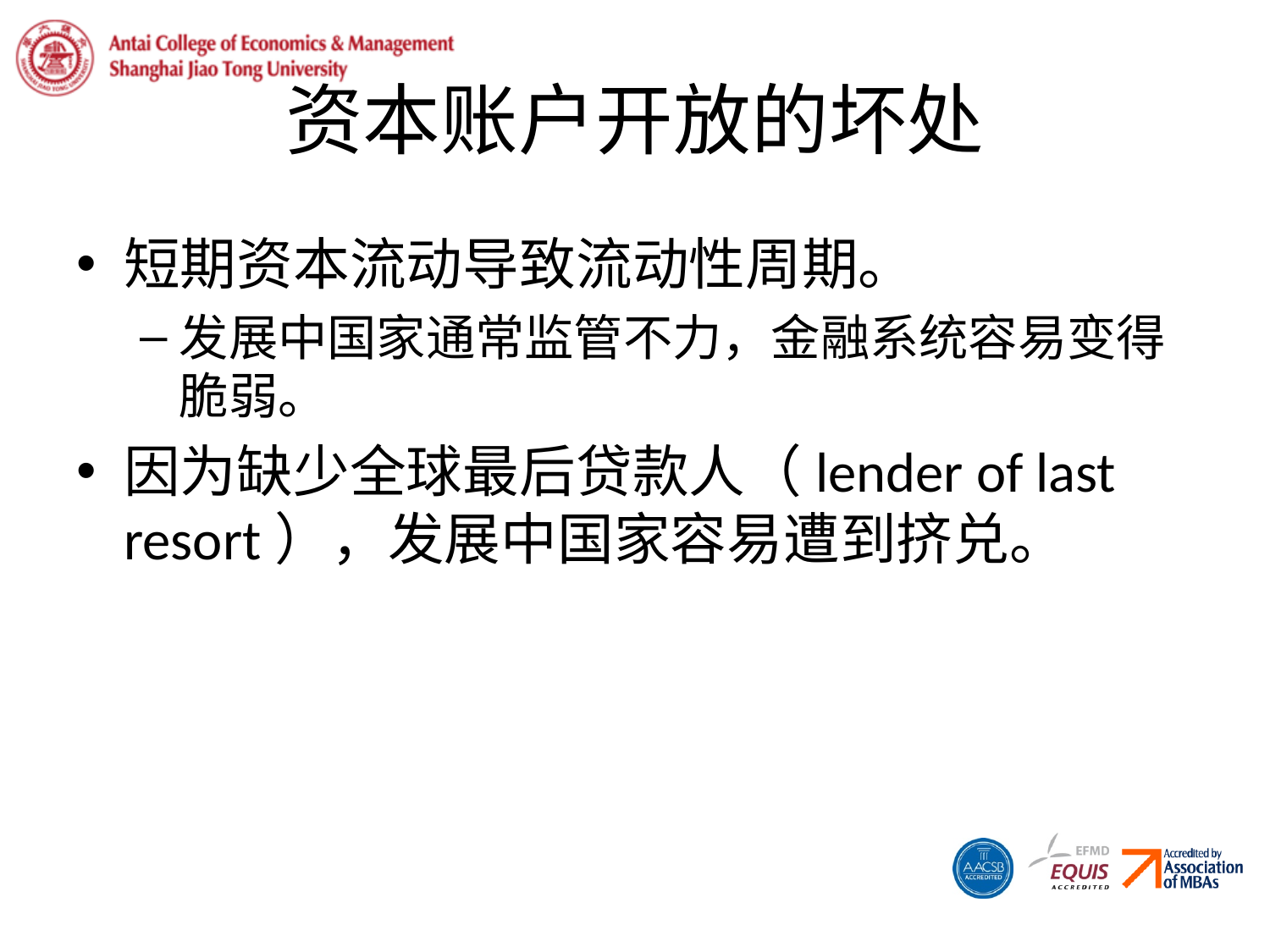

# 资本账户开放的坏处
短期资本流动导致流动性周期。
发展中国家通常监管不力，金融系统容易变得脆弱。
因为缺少全球最后贷款人（lender of last resort），发展中国家容易遭到挤兑。